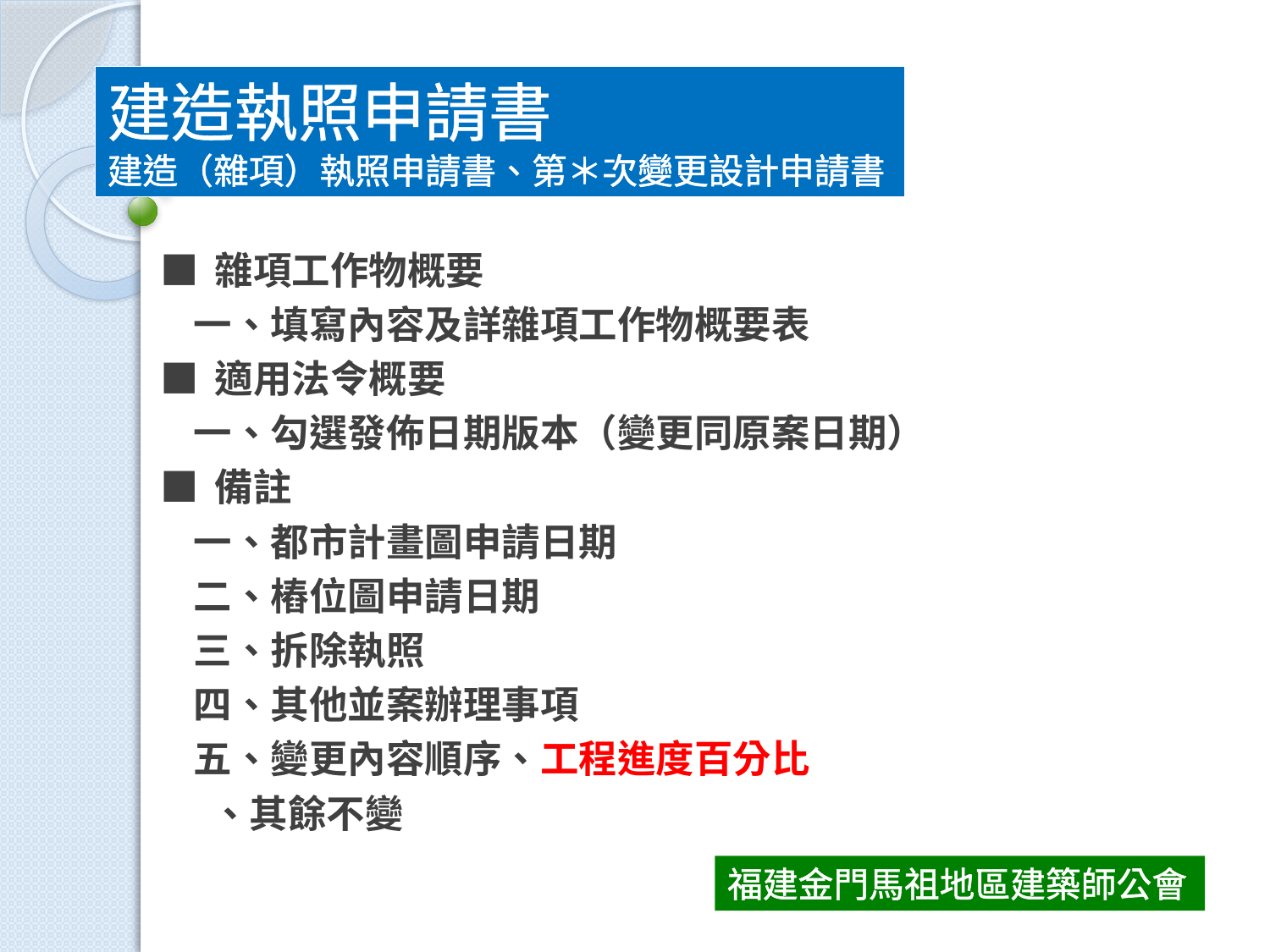

建造執照申請書
建造（雜項）執照申請書、第＊次變更設計申請書
■ 雜項工作物概要
   一、填寫內容及詳雜項工作物概要表
■ 適用法令概要
   一、勾選發佈日期版本（變更同原案日期）
■ 備註
   一、都市計畫圖申請日期
   二、樁位圖申請日期
   三、拆除執照
   四、其他並案辦理事項
   五、變更內容順序、工程進度百分比
     、其餘不變
福建金門馬祖地區建築師公會